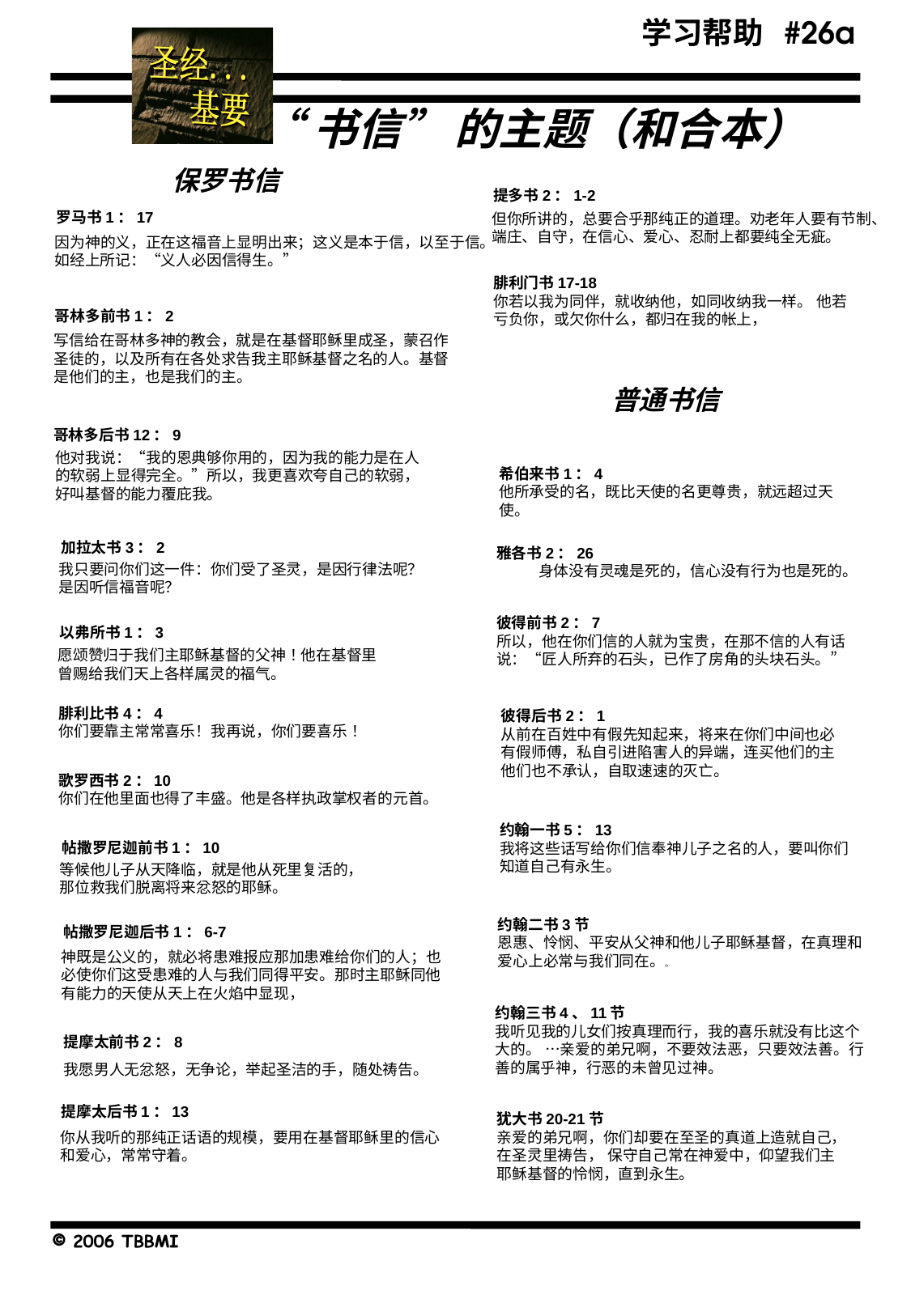

学习帮助  #26a

26a

“书信” 的主题（和合本）
保罗书信

提多书2：1-2
罗马书1：17
但你所讲的，总要合乎那纯正的道理。劝老年人要有节制、
端庄、自守，在信心、爱心、忍耐上都要纯全无疵。
因为神的义，正在这福音上显明出来；这义是本于信，以至于信。
如经上所记：“义人必因信得生。”
腓利门书17-18
你若以我为同伴，就收纳他，如同收纳我一样。 他若亏负你，或欠你什么，都归在我的帐上，
哥林多前书1：2
写信给在哥林多神的教会，就是在基督耶稣里成圣，蒙召作圣徒的，以及所有在各处求告我主耶稣基督之名的人。基督是他们的主，也是我们的主。
普通书信
哥林多后书12：9
他对我说：“我的恩典够你用的，因为我的能力是在人的软弱上显得完全。”所以，我更喜欢夸自己的软弱，好叫基督的能力覆庇我。
希伯来书1：4
他所承受的名，既比天使的名更尊贵，就远超过天使。
加拉太书3：2
雅各书2：26                                                                          身体没有灵魂是死的，信心没有行为也是死的。
我只要问你们这一件：你们受了圣灵，是因行律法呢？
是因听信福音呢？
彼得前书2：7
所以，他在你们信的人就为宝贵，在那不信的人有话说：“匠人所弃的石头，已作了房角的头块石头。”
以弗所书1：3
愿颂赞归于我们主耶稣基督的父神！他在基督里曾赐给我们天上各样属灵的福气。
腓利比书4：4
你们要靠主常常喜乐！我再说，你们要喜乐！
彼得后书2：1
从前在百姓中有假先知起来，将来在你们中间也必有假师傅，私自引进陷害人的异端，连买他们的主他们也不承认，自取速速的灭亡。
歌罗西书2：10
你们在他里面也得了丰盛。他是各样执政掌权者的元首。
约翰一书5：13
我将这些话写给你们信奉神儿子之名的人，要叫你们
知道自己有永生。
帖撒罗尼迦前书1：10
等候他儿子从天降临，就是他从死里复活的，
那位救我们脱离将来忿怒的耶稣。
约翰二书3节
恩惠、怜悯、平安从父神和他儿子耶稣基督，在真理和爱心上必常与我们同在。。
帖撒罗尼迦后书1：6-7
神既是公义的，就必将患难报应那加患难给你们的人；也必使你们这受患难的人与我们同得平安。那时主耶稣同他有能力的天使从天上在火焰中显现，
约翰三书4、11节
我听见我的儿女们按真理而行，我的喜乐就没有比这个大的。 …亲爱的弟兄啊，不要效法恶，只要效法善。行善的属乎神，行恶的未曾见过神。
提摩太前书2：8

我愿男人无忿怒，无争论，举起圣洁的手，随处祷告。
提摩太后书1：13

犹大书20-21节
亲爱的弟兄啊，你们却要在至圣的真道上造就自己，
在圣灵里祷告， 保守自己常在神爱中，仰望我们主
耶稣基督的怜悯，直到永生。
你从我听的那纯正话语的规模，要用在基督耶稣里的信心和爱心，常常守着。